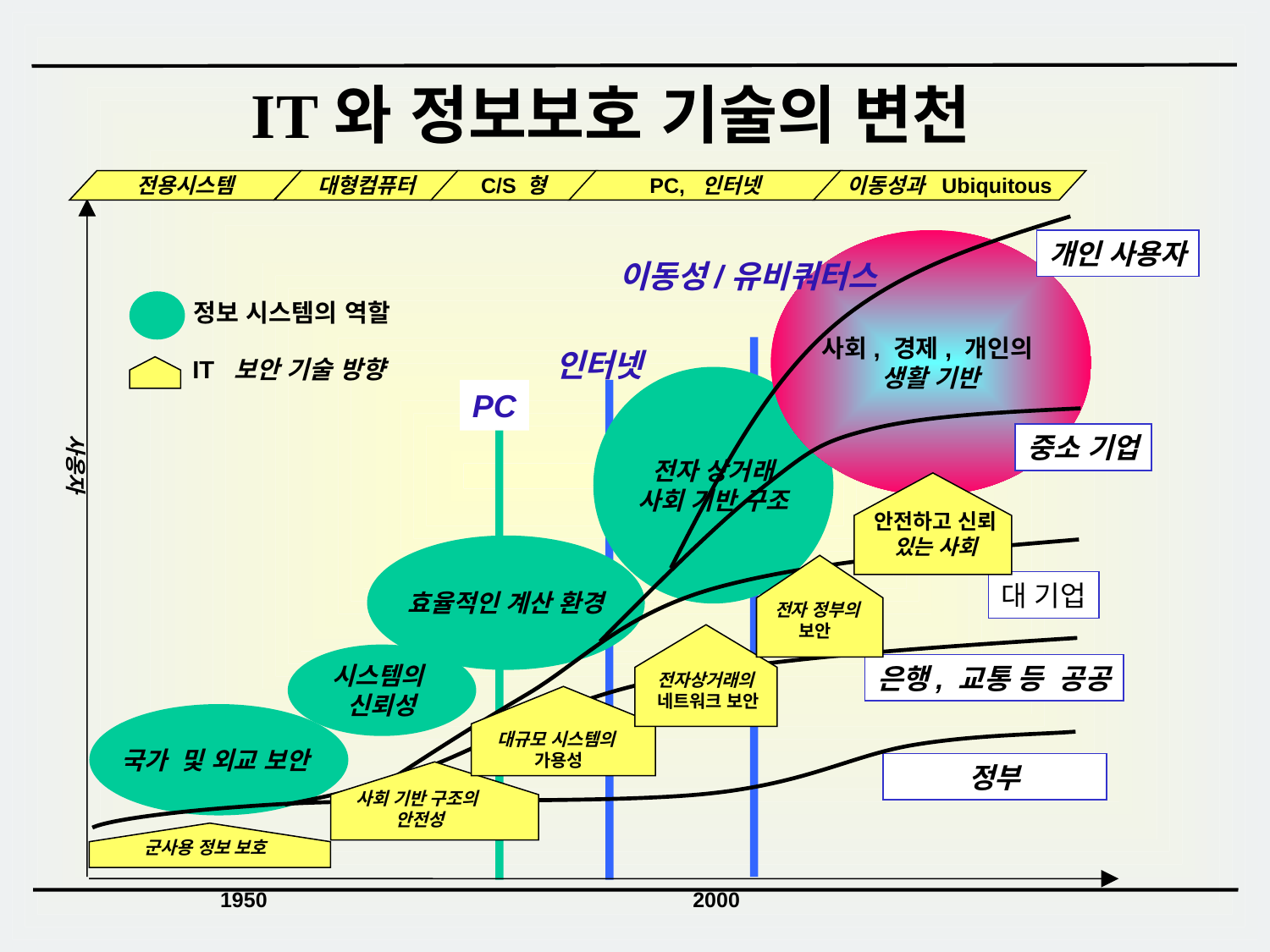

# IT와 정보보호 기술의 변천
전용시스템
대형컴퓨터
C/S 형
PC,  인터넷
이동성과  Ubiquitous

사회, 경제, 개인의
생활 기반
개인 사용자
이동성/유비쿼터스
정보 시스템의 역할

인터넷

IT  보안 기술 방향
전자 상거래
사회 기반 구조
PC

사옹자
중소 기업

안전하고 신뢰
있는 사회
효율적인 계산 환경

대 기업
전자 정부의
보안

시스템의
신뢰성
전자상거래의
네트워크 보안
은행, 교통 등  공공

국가  및 외교 보안
대규모 시스템의
가용성

정부
사회 기반 구조의
안전성
군사용 정보 보호

1950
2000